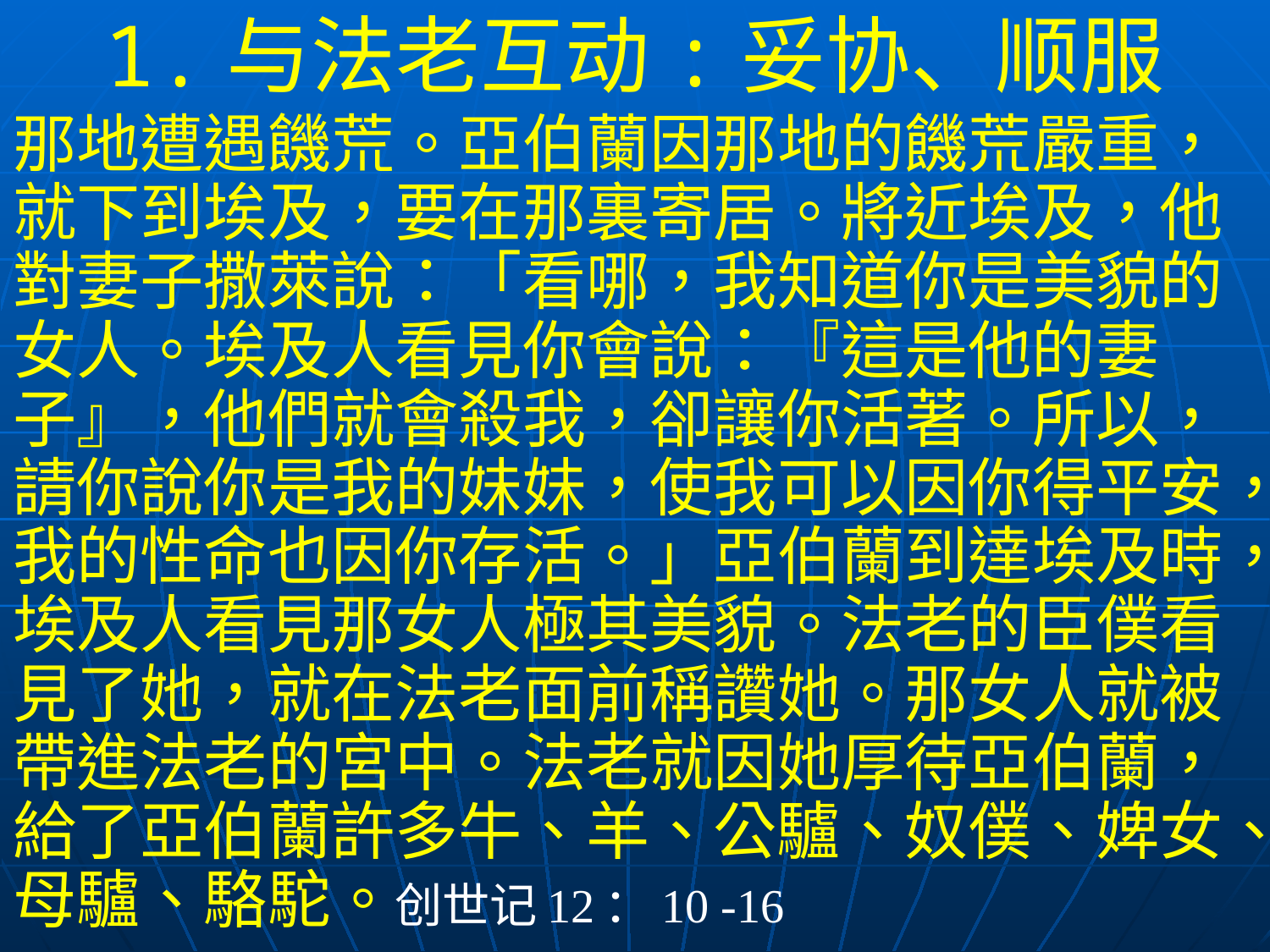

1.与法老互动:妥协、顺服
那地遭遇饑荒。亞伯蘭因那地的饑荒嚴重，就下到埃及，要在那裏寄居。將近埃及，他對妻子撒萊說：「看哪，我知道你是美貌的女人。埃及人看見你會說：『這是他的妻子』，他們就會殺我，卻讓你活著。所以，請你說你是我的妹妹，使我可以因你得平安，我的性命也因你存活。」亞伯蘭到達埃及時，埃及人看見那女人極其美貌。法老的臣僕看見了她，就在法老面前稱讚她。那女人就被帶進法老的宮中。法老就因她厚待亞伯蘭，給了亞伯蘭許多牛、羊、公驢、奴僕、婢女、母驢、駱駝。创世记12：10 -16